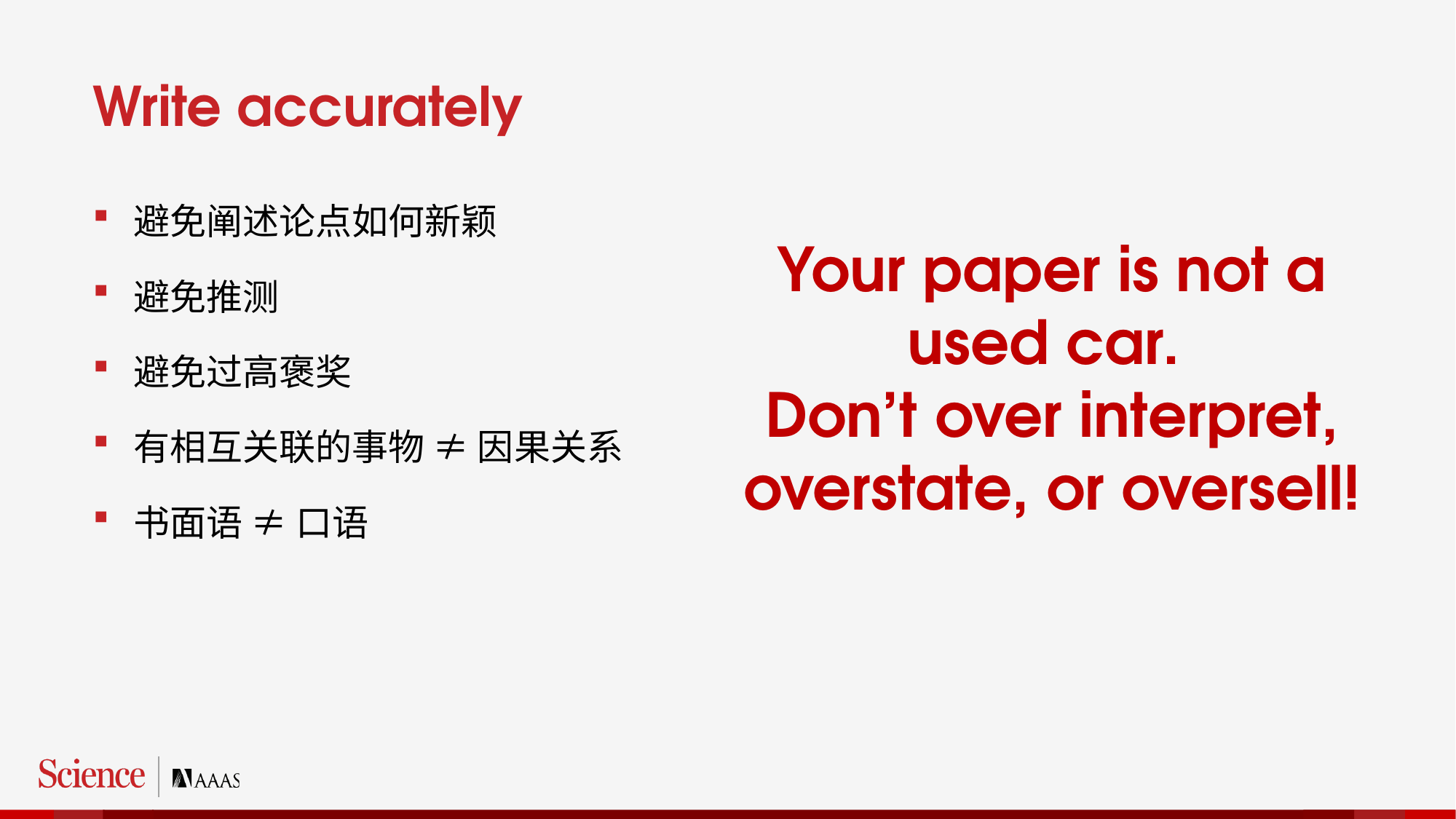

Write accurately
避免阐述论点如何新颖
避免推测
避免过高褒奖
有相互关联的事物 ≠ 因果关系
书面语 ≠ 口语
Your paper is not a used car.
Don’t over interpret, overstate, or oversell!